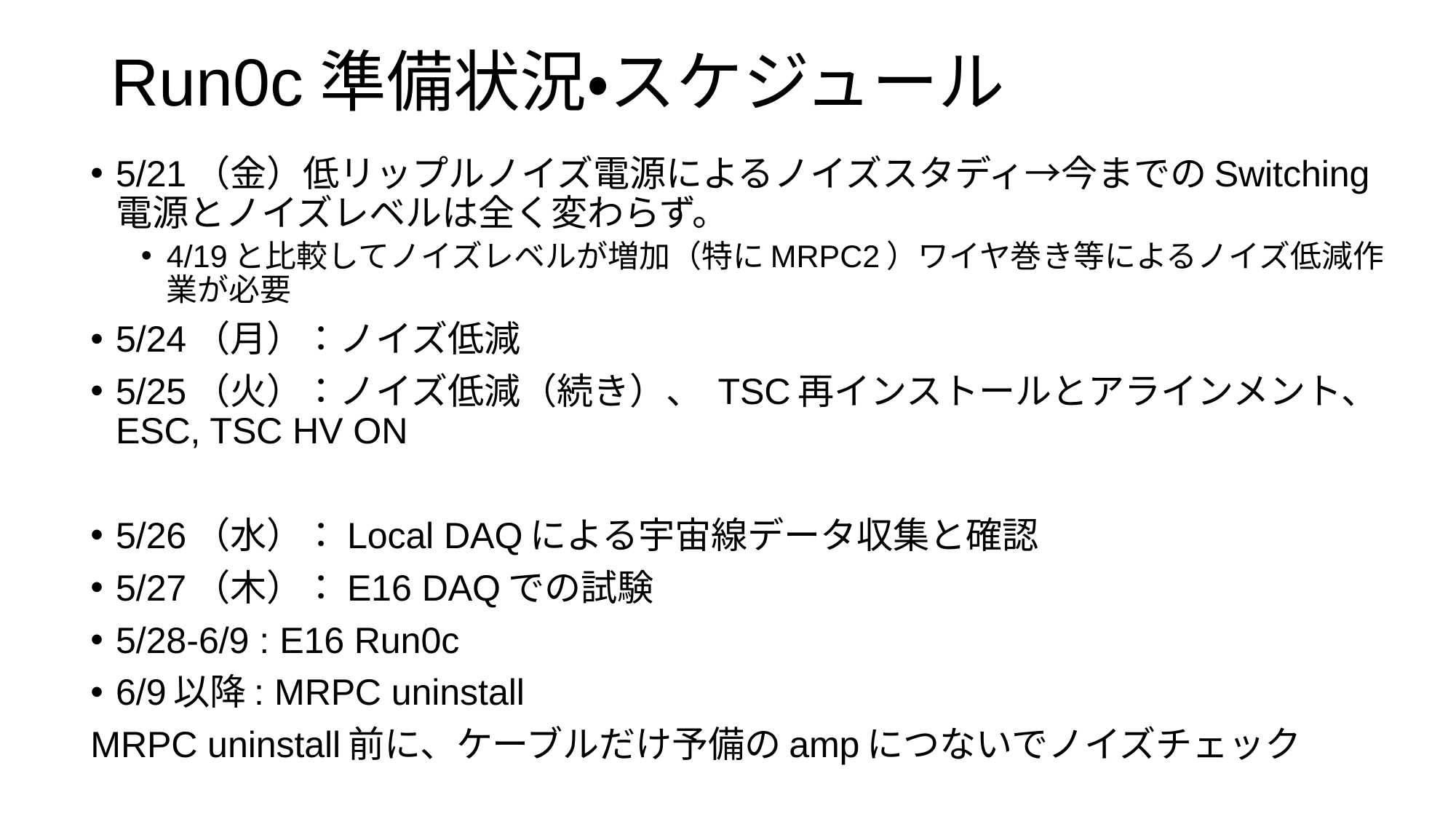

# Run0c準備状況・スケジュール
5/21（金）低リップルノイズ電源によるノイズスタディ→今までのSwitching電源とノイズレベルは全く変わらず。
4/19と比較してノイズレベルが増加（特にMRPC2）ワイヤ巻き等によるノイズ低減作業が必要
5/24（月）：ノイズ低減
5/25（火）：ノイズ低減（続き）、 TSC再インストールとアラインメント、ESC, TSC HV ON

5/26（水）：Local DAQによる宇宙線データ収集と確認
5/27（木）：E16 DAQでの試験
5/28-6/9 : E16 Run0c
6/9以降: MRPC uninstall
MRPC uninstall前に、ケーブルだけ予備のampにつないでノイズチェック